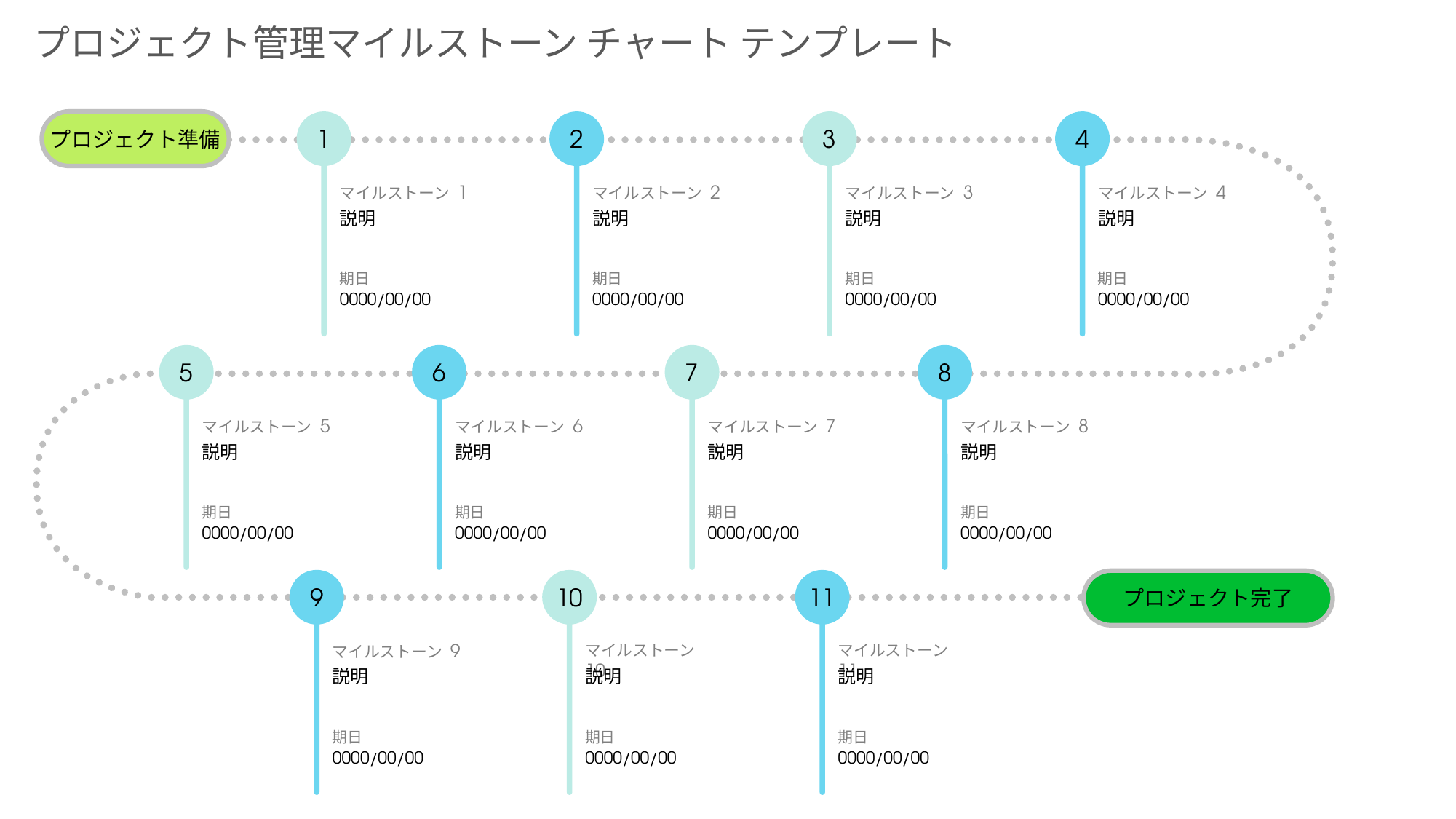

プロジェクト管理マイルストーン チャート テンプレート
プロジェクト準備
1

マイルストーン 1
説明
期日
0000/00/00
2

マイルストーン 2
説明
期日
0000/00/00
3

マイルストーン 3
説明
期日
0000/00/00
4

マイルストーン 4
説明
期日
0000/00/00

5

マイルストーン 5
説明
期日
0000/00/00
6

マイルストーン 6
説明
期日
0000/00/00
7

マイルストーン 7
説明
期日
0000/00/00
8

マイルストーン 8
説明
期日
0000/00/00
9

マイルストーン 9
説明
期日
0000/00/00
10

マイルストーン 10
説明
期日
0000/00/00
11

マイルストーン 11
説明
期日
0000/00/00
プロジェクト完了